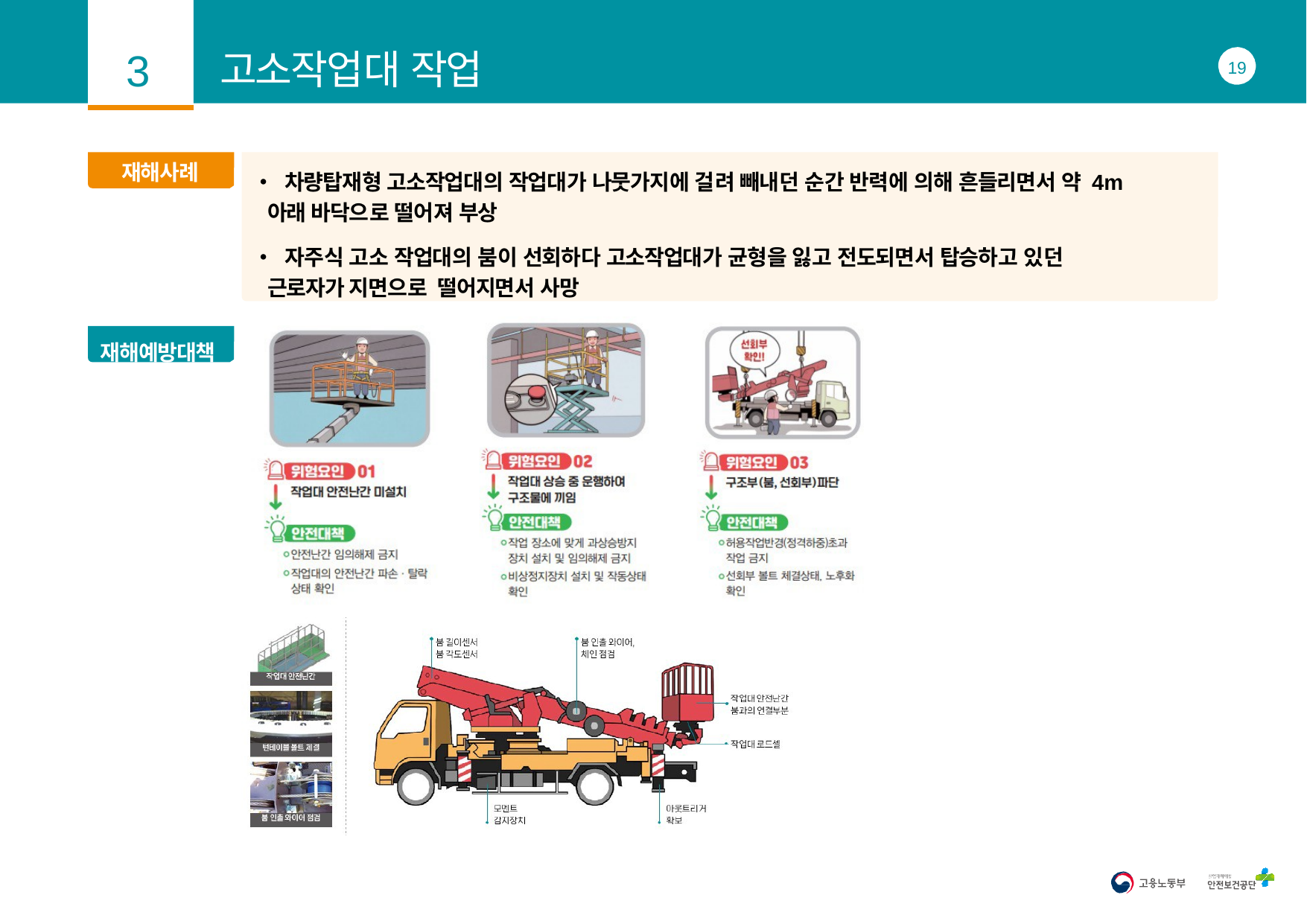

3
# 고소작업대 작업
19

재해사례
• 차량탑재형 고소작업대의 작업대가 나뭇가지에 걸려 빼내던 순간 반력에 의해 흔들리면서 약 4m 아래 바닥으로 떨어져 부상
• 자주식 고소 작업대의 붐이 선회하다 고소작업대가 균형을 잃고 전도되면서 탑승하고 있던 근로자가 지면으로  떨어지면서 사망

재해예방대책